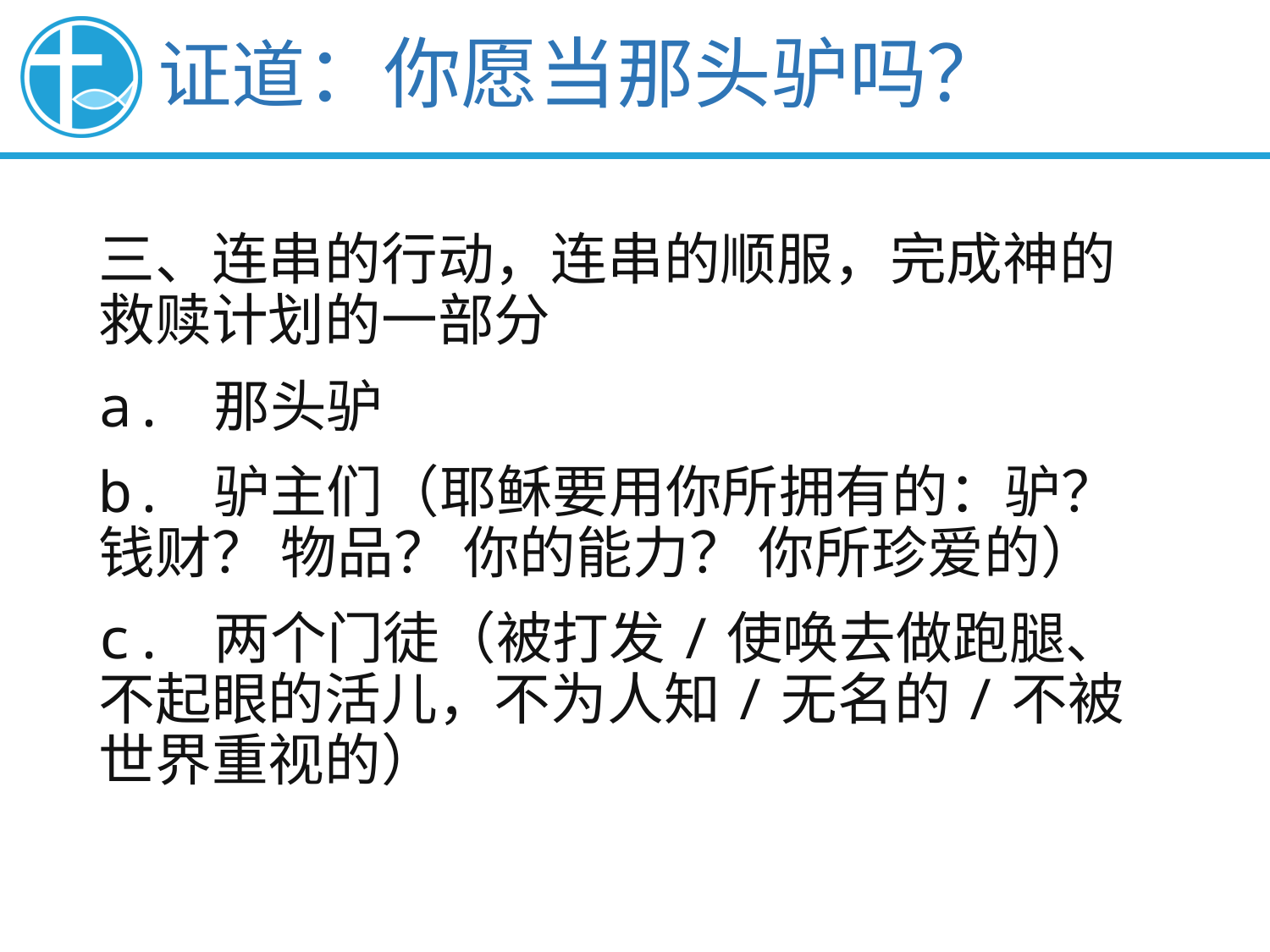

证道：你愿当那头驴吗？
三、连串的行动，连串的顺服，完成神的救赎计划的一部分
a. 那头驴
b. 驴主们（耶稣要用你所拥有的：驴？ 钱财？ 物品？ 你的能力？ 你所珍爱的）
c. 两个门徒（被打发/使唤去做跑腿、不起眼的活儿，不为人知/无名的/不被世界重视的）